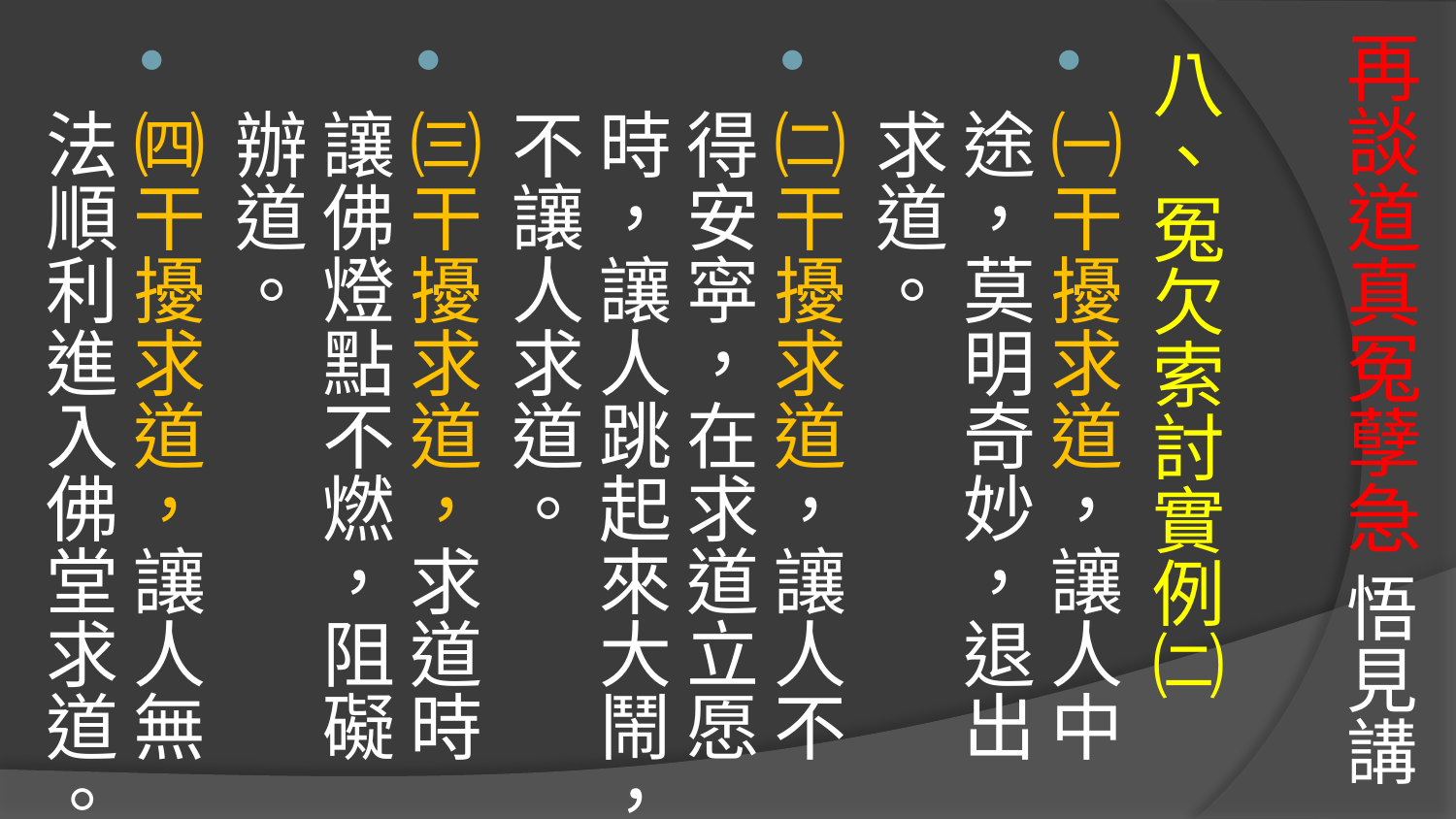

# 再談道真冤孽急 悟見講
八、冤欠索討實例㈡
㈠干擾求道，讓人中途，莫明奇妙，退出求道。
㈡干擾求道，讓人不得安寜，在求道立愿時，讓人跳起來大鬧，不讓人求道。
㈢干擾求道，求道時讓佛燈點不燃，阻礙辦道。
㈣干擾求道，讓人無法順利進入佛堂求道。